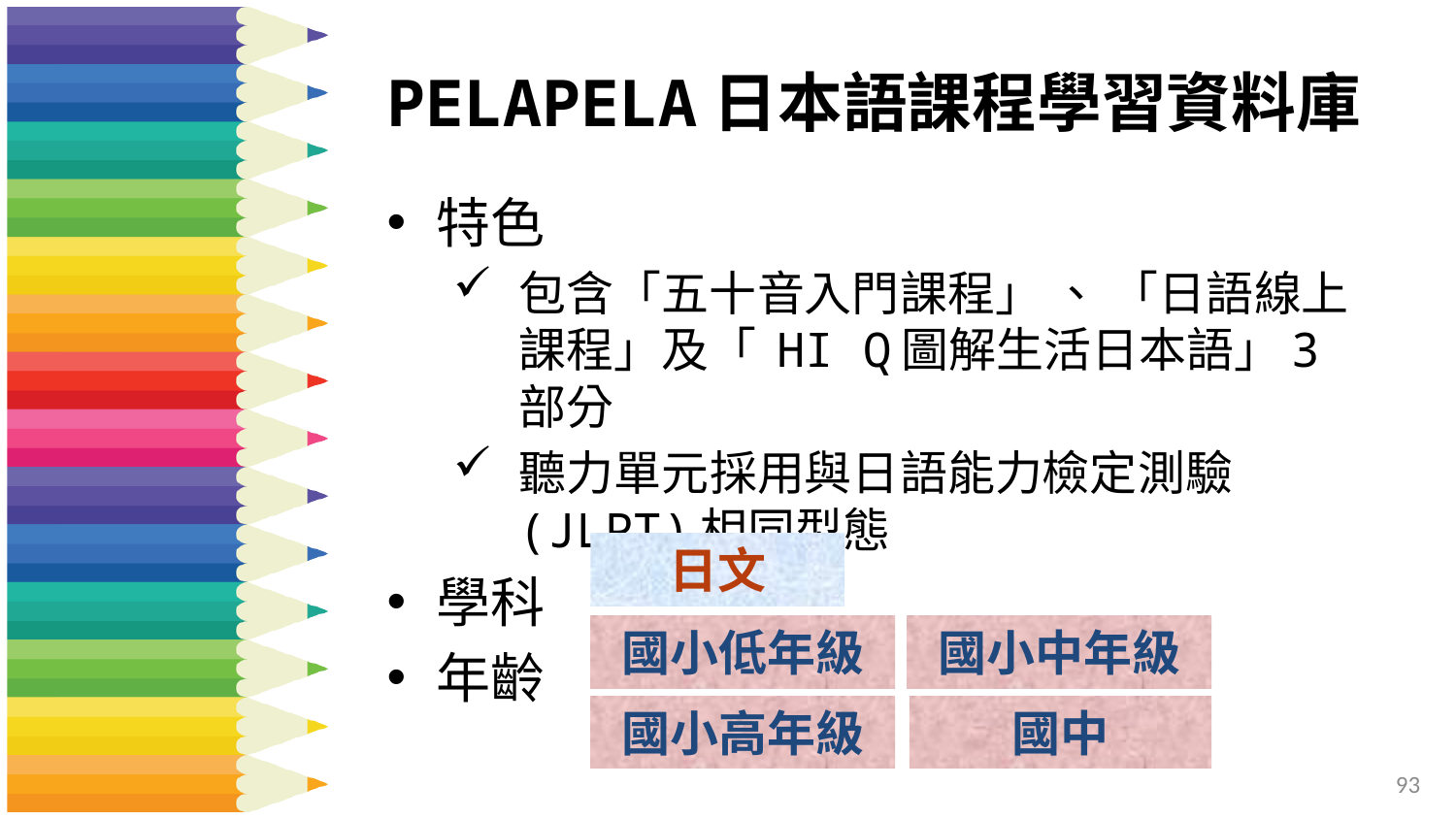

# PELAPELA日本語課程學習資料庫
特色
包含「五十音入門課程」 、 「日語線上課程」及「 HI Q圖解生活日本語」3部分
聽力單元採用與日語能力檢定測驗(JLPT)相同型態
學科
年齡

日文
國小低年級
國小中年級
國小高年級
國中
93